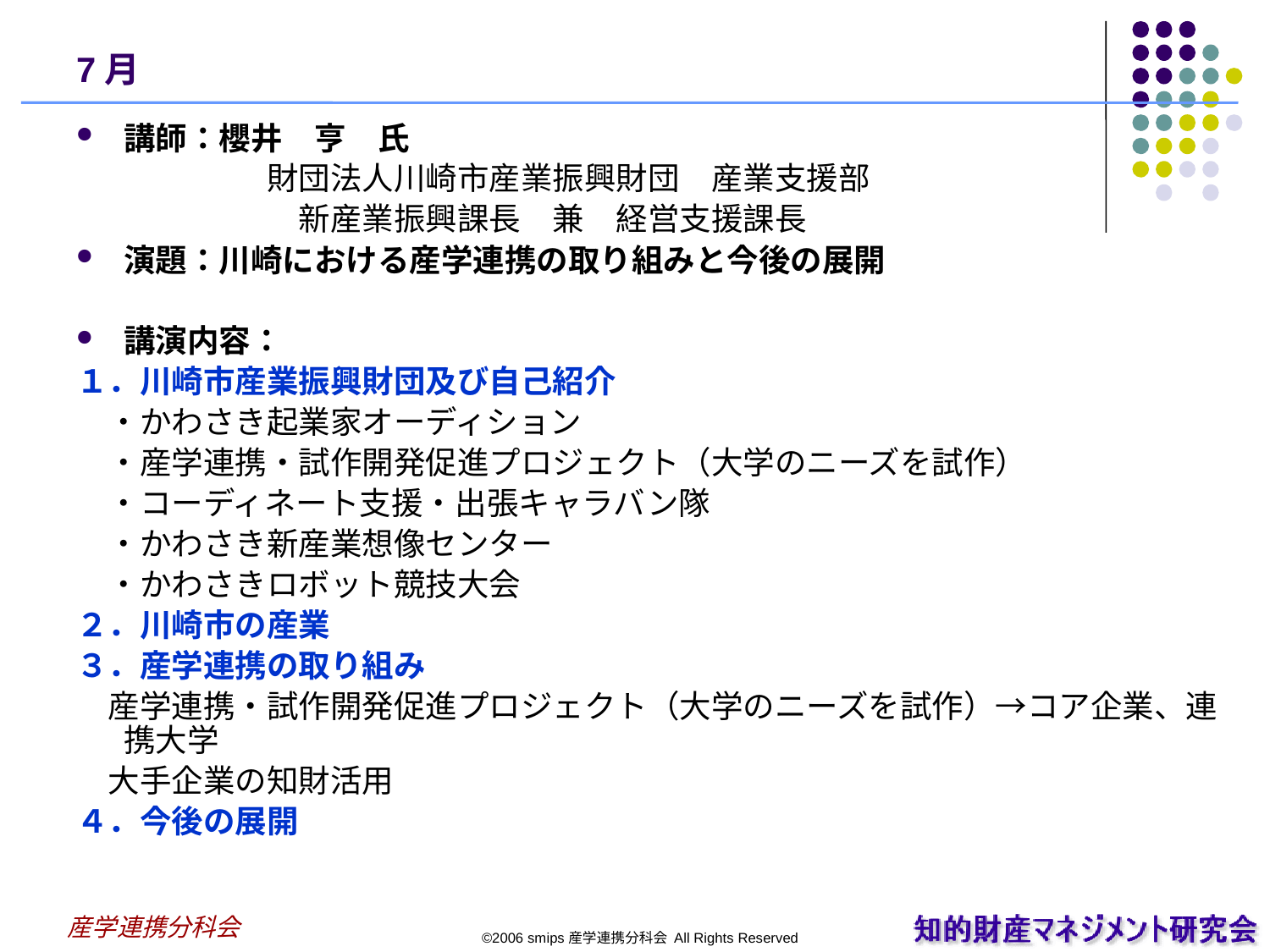

# 7月
講師：櫻井　亨　氏
　　　　　　財団法人川崎市産業振興財団　産業支援部
　　　　　　　新産業振興課長　兼　経営支援課長
演題：川崎における産学連携の取り組みと今後の展開

講演内容：
１．川崎市産業振興財団及び自己紹介
　・かわさき起業家オーディション
　・産学連携・試作開発促進プロジェクト（大学のニーズを試作）
　・コーディネート支援・出張キャラバン隊
　・かわさき新産業想像センター
　・かわさきロボット競技大会
２．川崎市の産業
３．産学連携の取り組み
　産学連携・試作開発促進プロジェクト（大学のニーズを試作）→コア企業、連携大学
　大手企業の知財活用
４．今後の展開